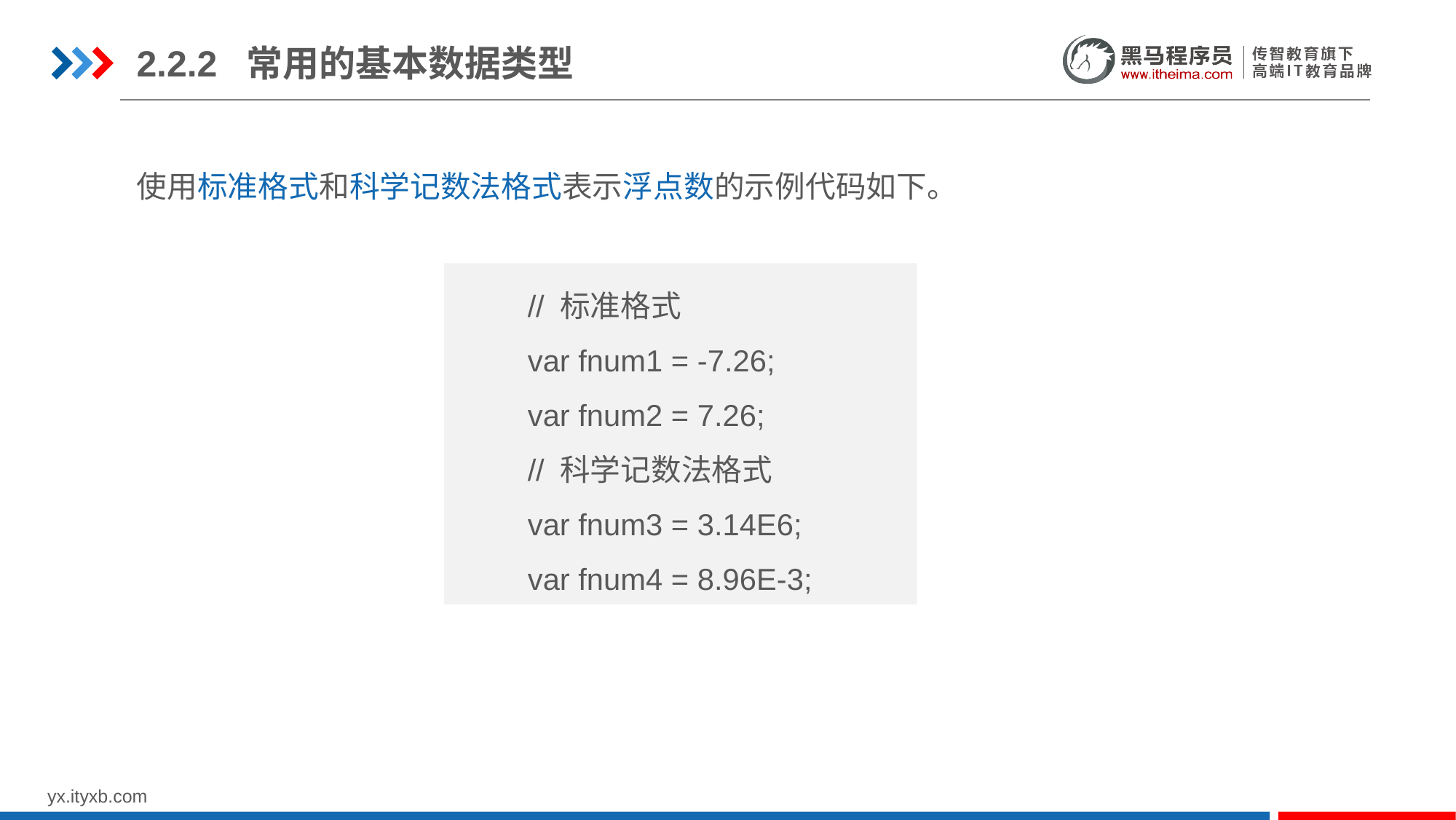

2.2.2  常用的基本数据类型
使用标准格式和科学记数法格式表示浮点数的示例代码如下。

// 标准格式
var fnum1 = -7.26;
var fnum2 = 7.26;
// 科学记数法格式
var fnum3 = 3.14E6;
var fnum4 = 8.96E-3;